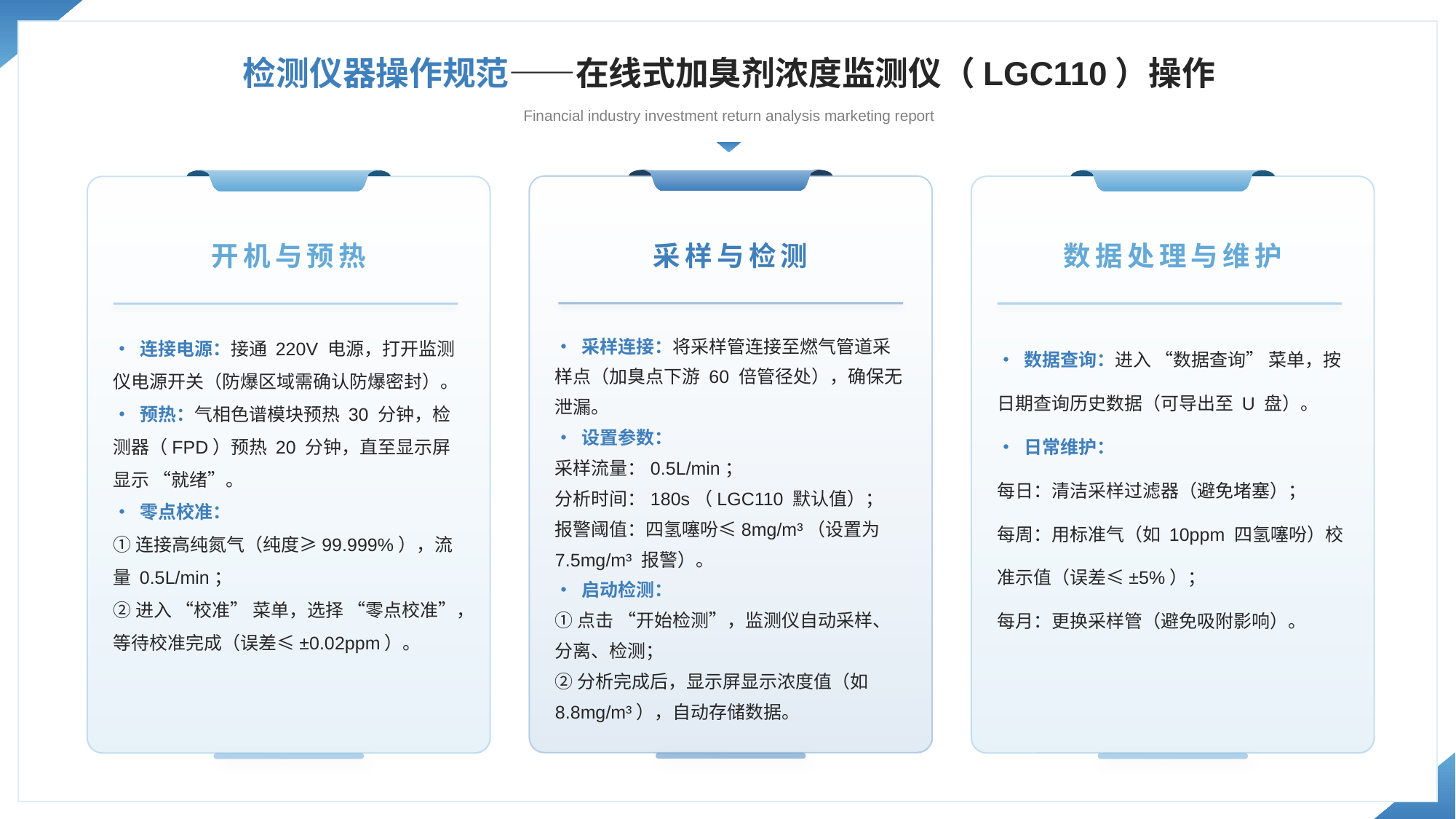

检测仪器操作规范——在线式加臭剂浓度监测仪（LGC110）操作
Financial industry investment return analysis marketing report

采样与检测
数据处理与维护
开机与预热
• 采样连接：将采样管连接至燃气管道采样点（加臭点下游 60 倍管径处），确保无泄漏。
• 设置参数：
采样流量：0.5L/min；
分析时间：180s（LGC110 默认值）；
报警阈值：四氢噻吩≤8mg/m³（设置为 7.5mg/m³ 报警）。
• 启动检测：
①点击 “开始检测”，监测仪自动采样、分离、检测；
②分析完成后，显示屏显示浓度值（如 8.8mg/m³），自动存储数据。

• 数据查询：进入 “数据查询” 菜单，按日期查询历史数据（可导出至 U 盘）。
• 日常维护：
每日：清洁采样过滤器（避免堵塞）；
每周：用标准气（如 10ppm 四氢噻吩）校准示值（误差≤±5%）；
每月：更换采样管（避免吸附影响）。
• 连接电源：接通 220V 电源，打开监测仪电源开关（防爆区域需确认防爆密封）。
• 预热：气相色谱模块预热 30 分钟，检测器（FPD）预热 20 分钟，直至显示屏显示 “就绪”。
• 零点校准：
①连接高纯氮气（纯度≥99.999%），流量 0.5L/min；
②进入 “校准” 菜单，选择 “零点校准”，等待校准完成（误差≤±0.02ppm）。